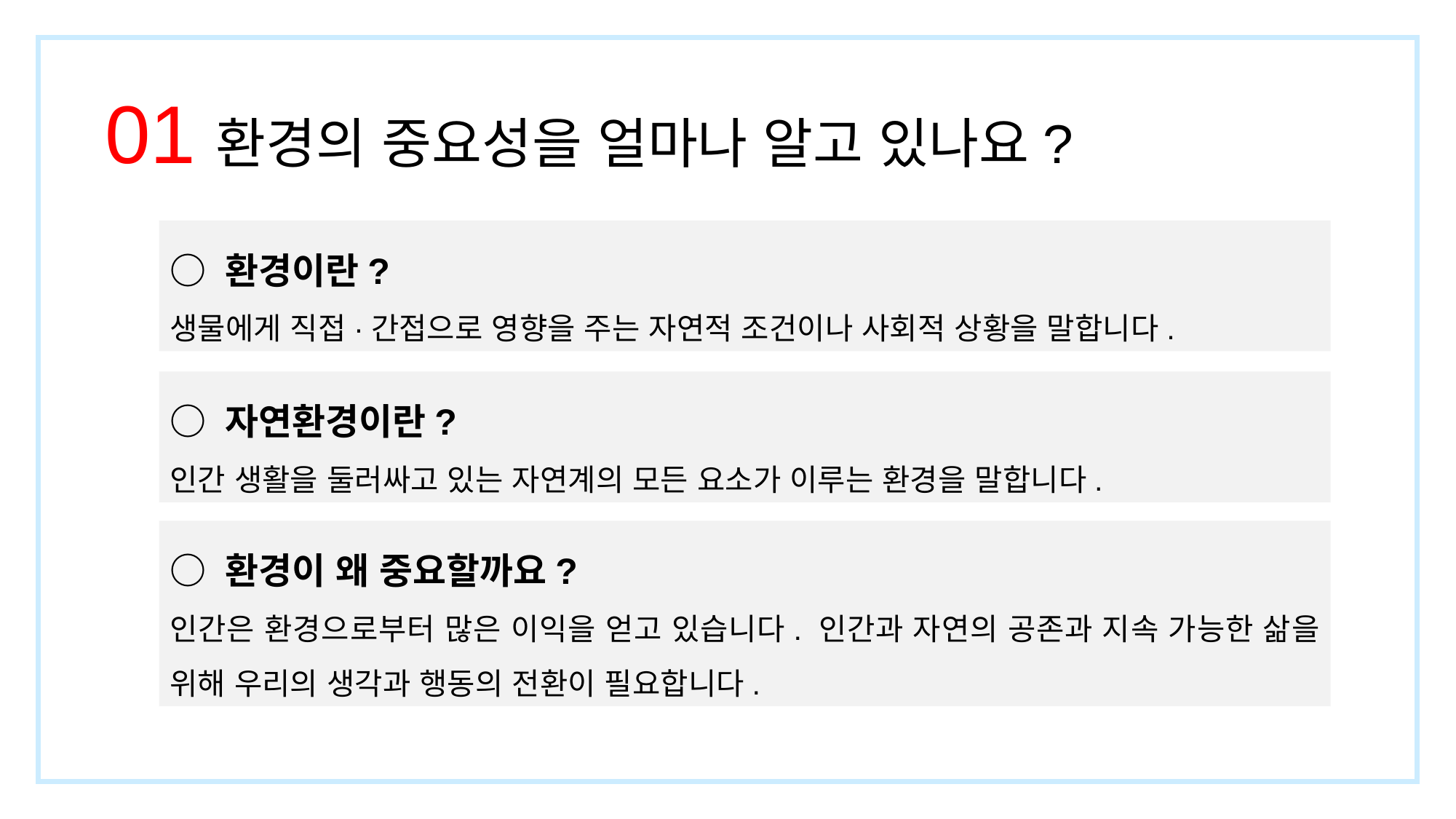

01환경의 중요성을 얼마나 알고 있나요?
○ 환경이란?
생물에게 직접·간접으로 영향을 주는 자연적 조건이나 사회적 상황을 말합니다.
○ 자연환경이란?
인간 생활을 둘러싸고 있는 자연계의 모든 요소가 이루는 환경을 말합니다.
○ 환경이 왜 중요할까요?
인간은 환경으로부터 많은 이익을 얻고 있습니다. 인간과 자연의 공존과 지속 가능한 삶을 위해 우리의 생각과 행동의 전환이 필요합니다.